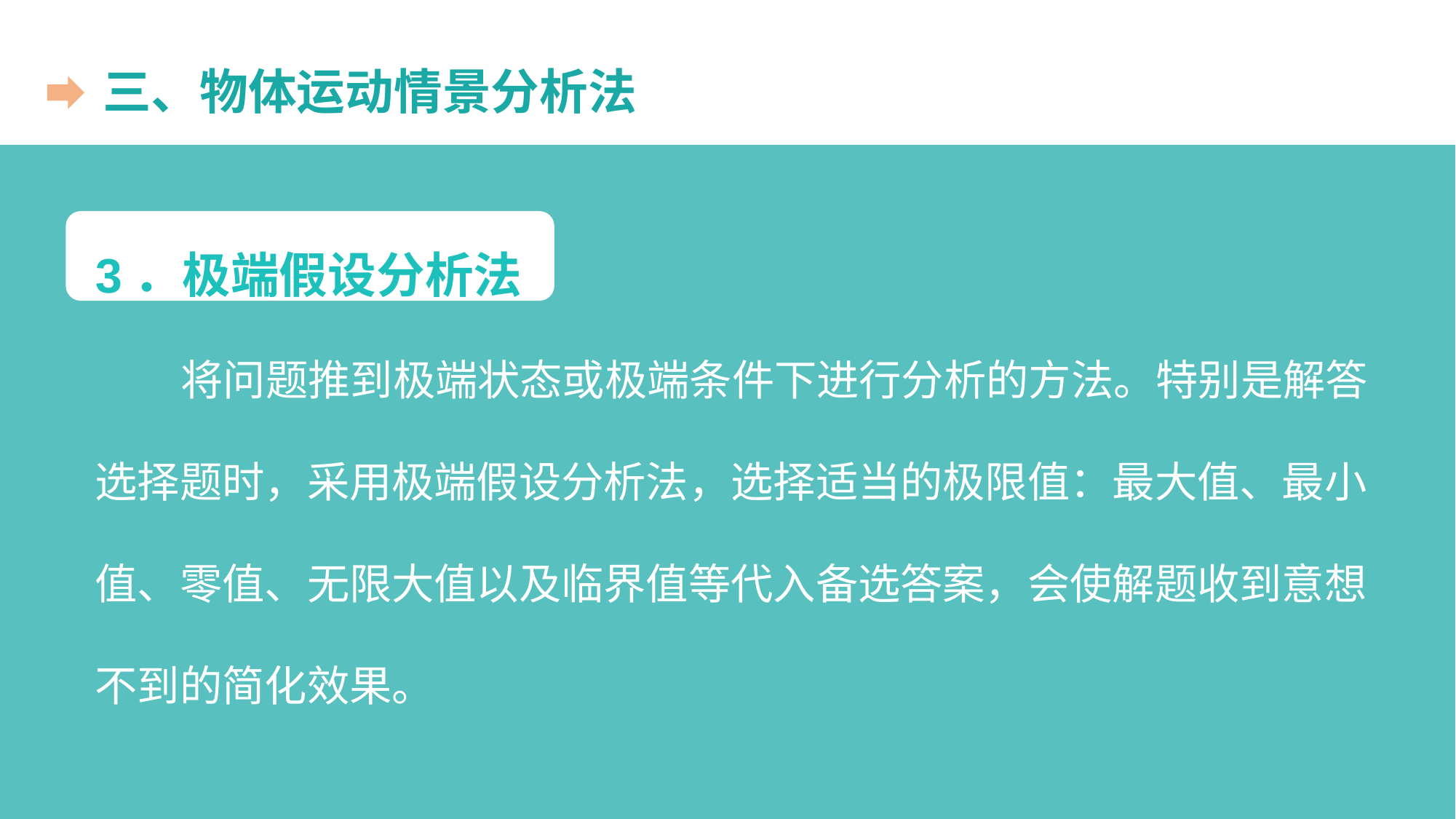

三、物体运动情景分析法

3．极端假设分析法
将问题推到极端状态或极端条件下进行分析的方法。特别是解答选择题时，采用极端假设分析法，选择适当的极限值：最大值、最小值、零值、无限大值以及临界值等代入备选答案，会使解题收到意想不到的简化效果。